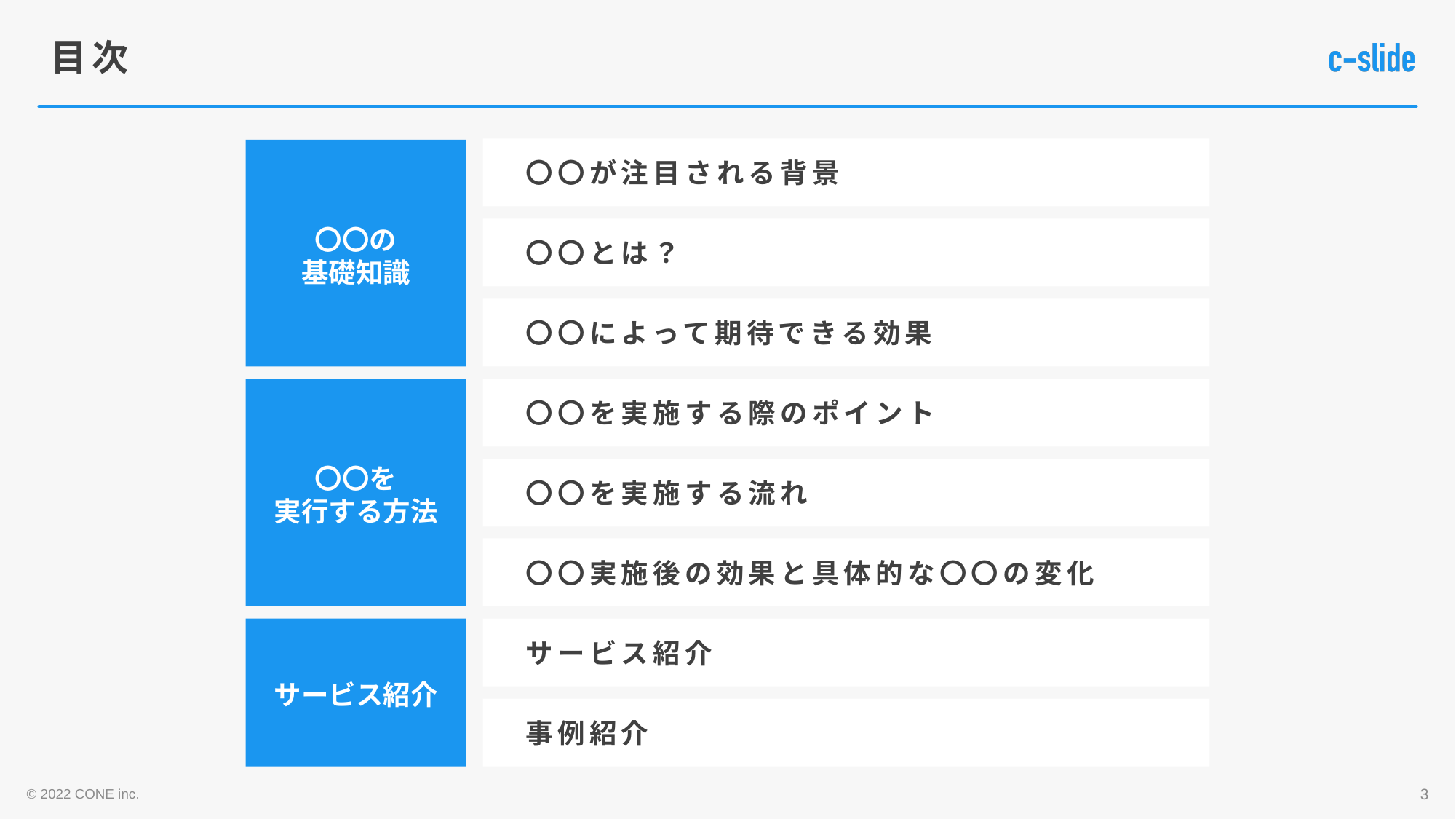

# 目次
〇〇が注目される背景
〇〇の
基礎知識
〇〇とは？
〇〇によって期待できる効果
〇〇を
実行する方法
〇〇を実施する際のポイント
〇〇を実施する流れ
〇〇実施後の効果と具体的な〇〇の変化
サービス紹介
サービス紹介
事例紹介
3
© 2022 CONE inc.